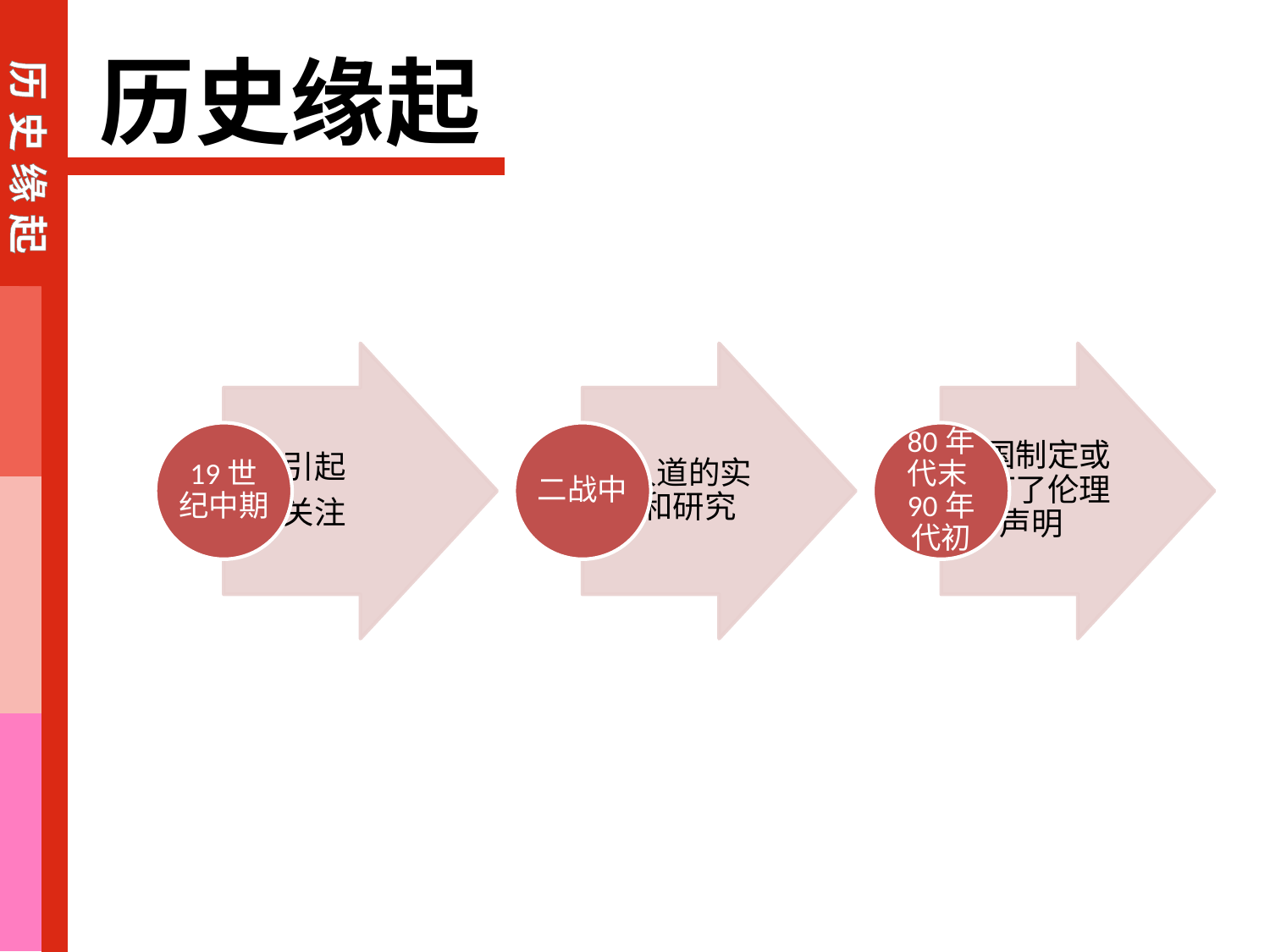

历史缘起
历史缘起
引起
关注
19世纪中期
不人道的实验和研究
二战中
英国制定或修订了伦理声明
80年代末90年代初